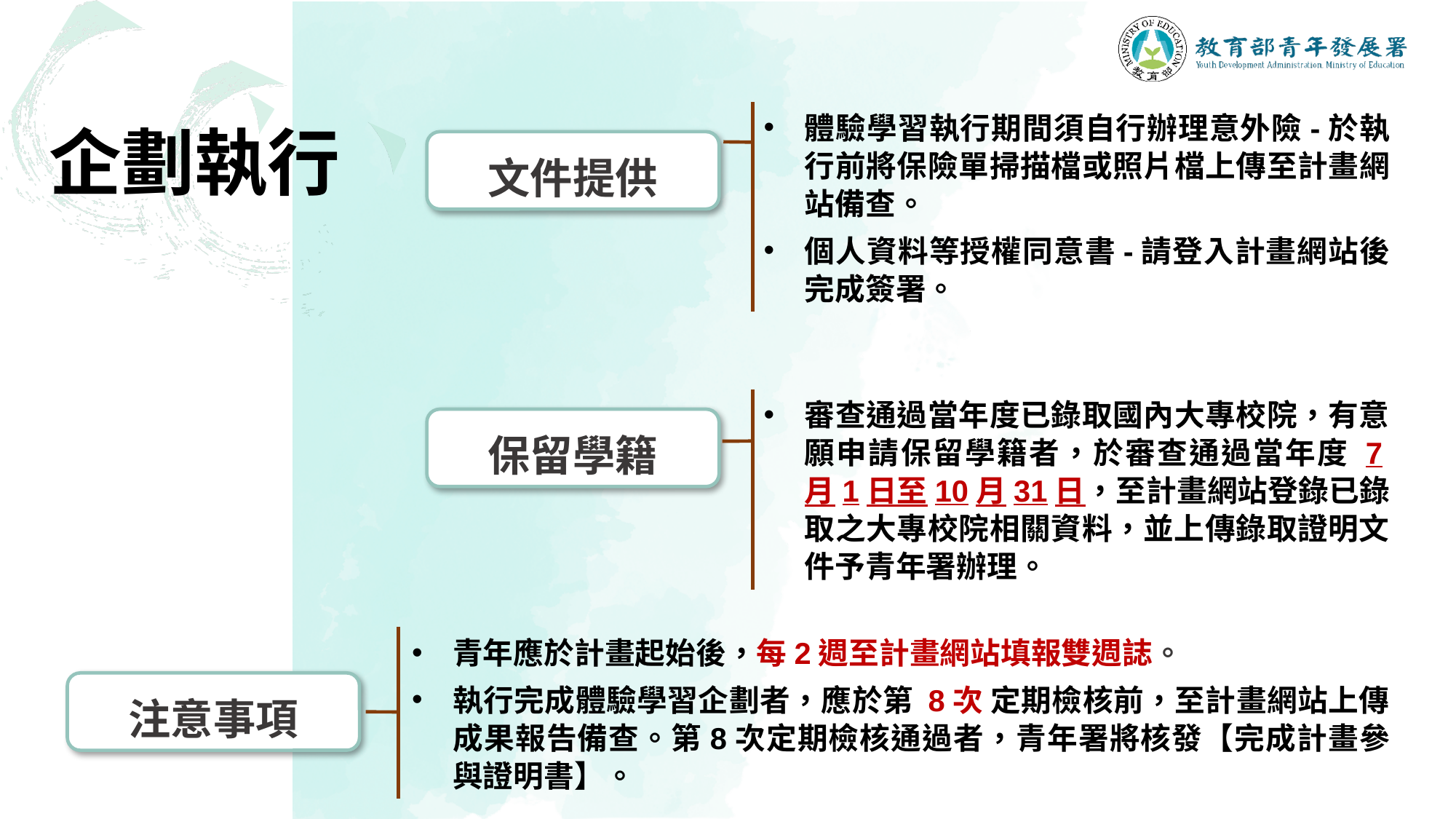

企劃執行
體驗學習執行期間須自行辦理意外險-於執行前將保險單掃描檔或照片檔上傳至計畫網站備查。
個人資料等授權同意書-請登入計畫網站後完成簽署。
文件提供
審查通過當年度已錄取國內大專校院，有意願申請保留學籍者，於審查通過當年度 7月1日至10月31日，至計畫網站登錄已錄取之大專校院相關資料，並上傳錄取證明文件予青年署辦理。
保留學籍
青年應於計畫起始後，每2週至計畫網站填報雙週誌。
執行完成體驗學習企劃者，應於第 8次 定期檢核前，至計畫網站上傳成果報告備查。第8次定期檢核通過者，青年署將核發【完成計畫參與證明書】。
注意事項